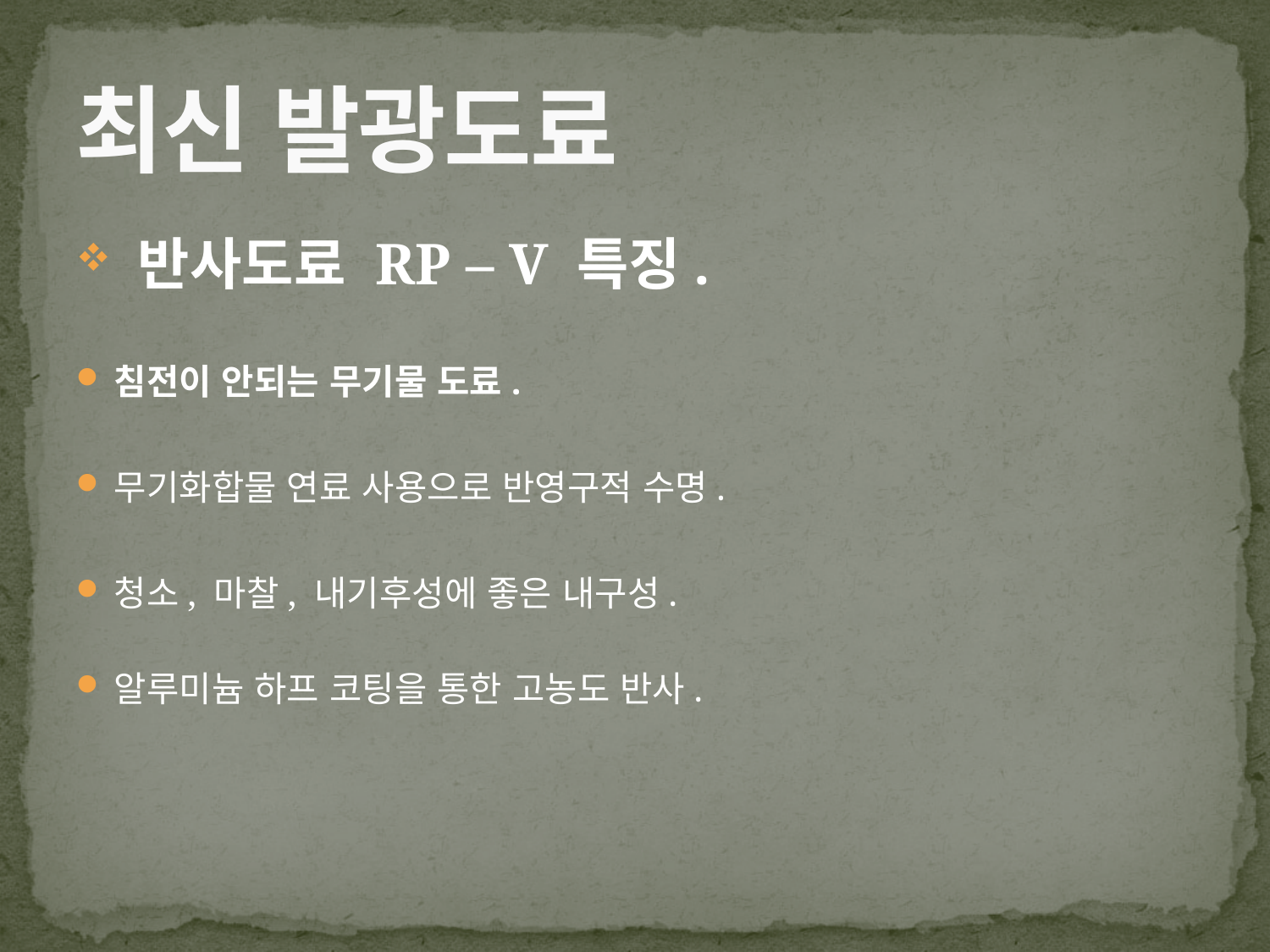

# 최신 발광도료
 반사도료 RP – V 특징.

침전이 안되는 무기물 도료.

무기화합물 연료 사용으로 반영구적 수명.

청소, 마찰, 내기후성에 좋은 내구성.
알루미늄 하프 코팅을 통한 고농도 반사.